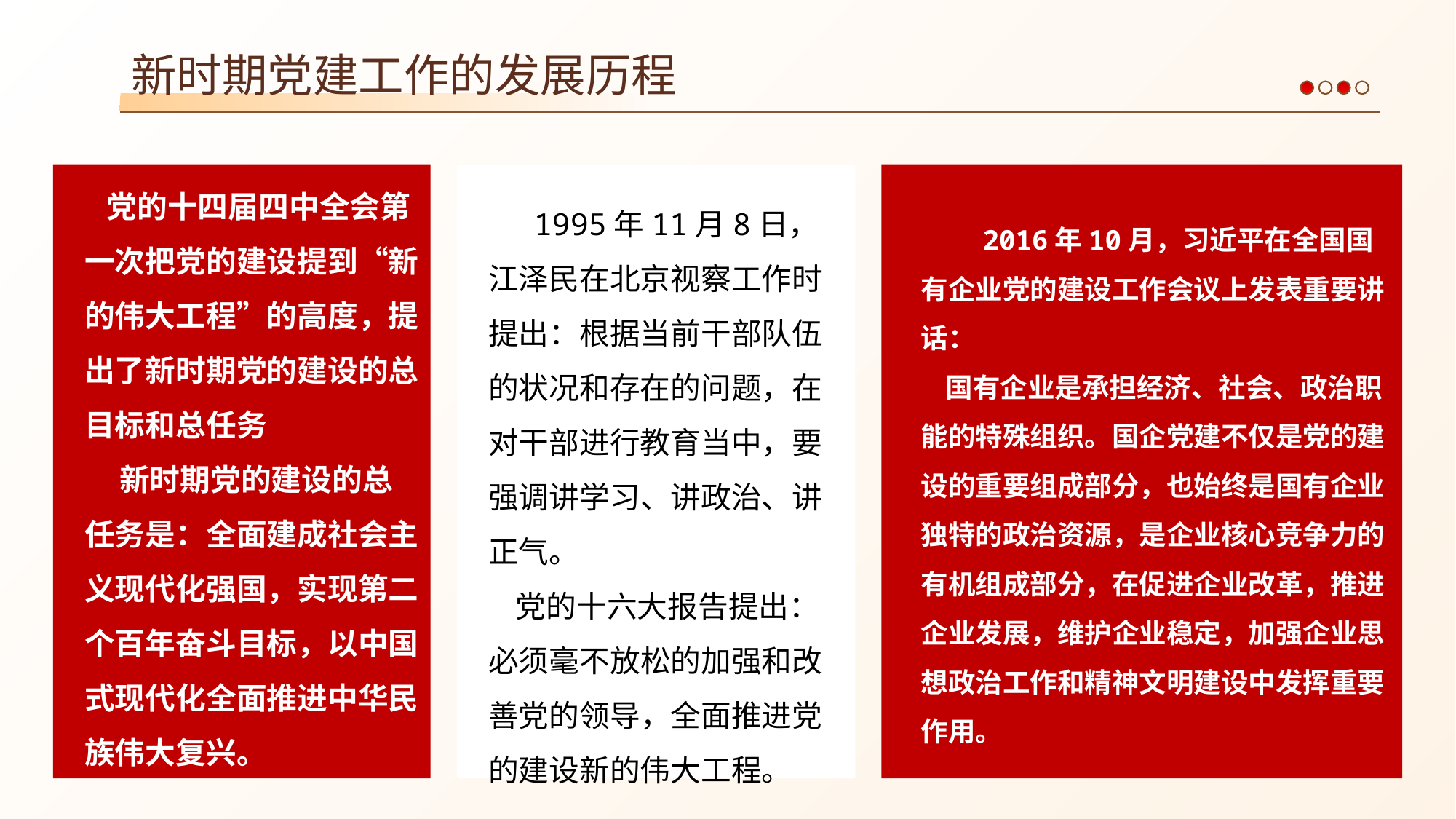

新时期党建工作的发展历程

    2016年10月，习近平在全国国有企业党的建设工作会议上发表重要讲话：
   国有企业是承担经济、社会、政治职能的特殊组织。国企党建不仅是党的建设的重要组成部分，也始终是国有企业独特的政治资源，是企业核心竞争力的有机组成部分，在促进企业改革，推进企业发展，维护企业稳定，加强企业思想政治工作和精神文明建设中发挥重要作用。

   党的十四届四中全会第一次把党的建设提到“新的伟大工程”的高度，提出了新时期党的建设的总目标和总任务
    新时期党的建设的总任务是：全面建成社会主义现代化强国，实现第二个百年奋斗目标，以中国式现代化全面推进中华民族伟大复兴。

   1995年11月8日，江泽民在北京视察工作时提出：根据当前干部队伍的状况和存在的问题，在对干部进行教育当中，要强调讲学习、讲政治、讲正气。
   党的十六大报告提出：必须毫不放松的加强和改善党的领导，全面推进党的建设新的伟大工程。